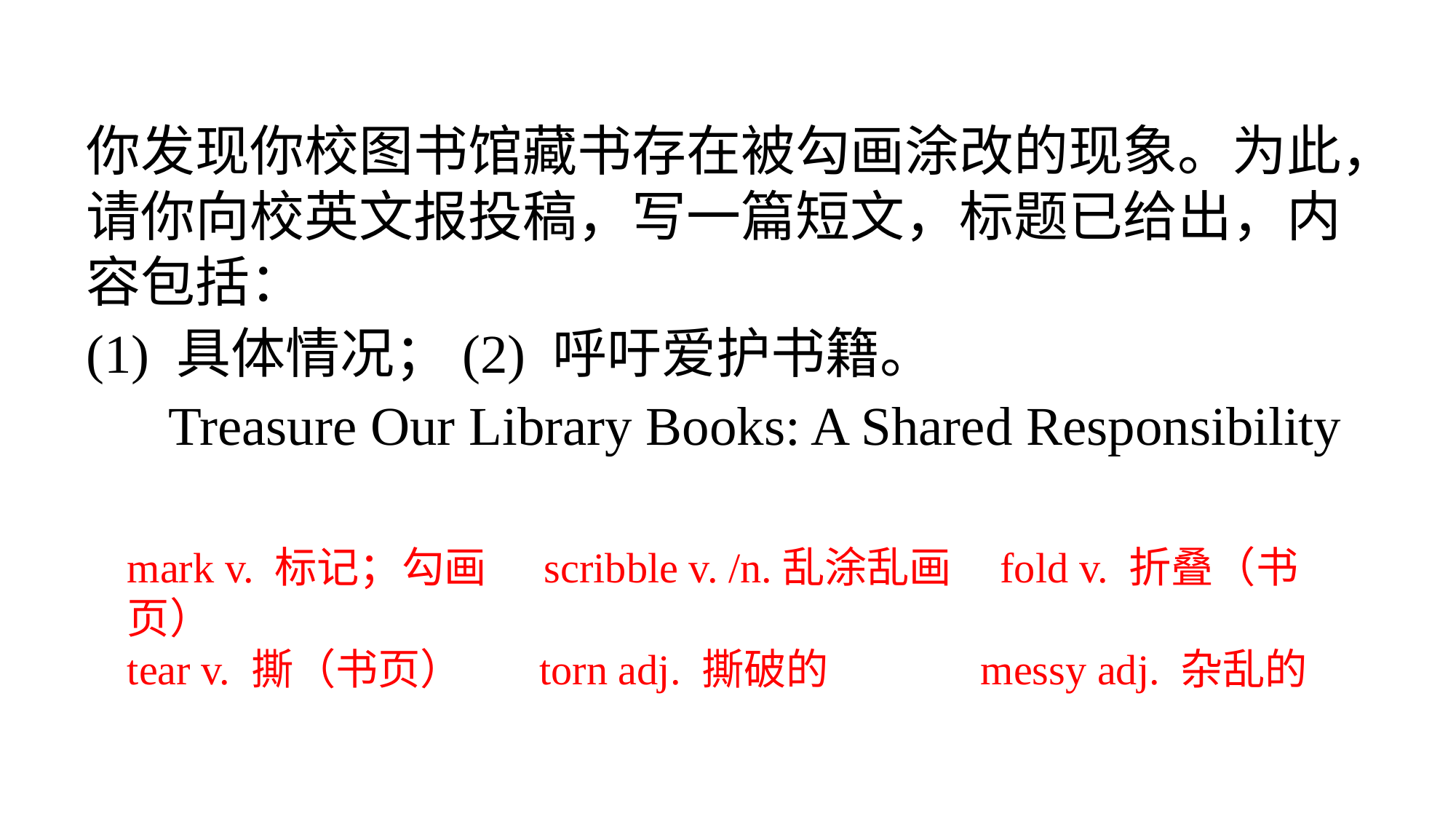

你发现你校图书馆藏书存在被勾画涂改的现象。为此，请你向校英文报投稿，写一篇短文，标题已给出，内容包括：
(1) 具体情况；(2) 呼吁爱护书籍。
Treasure Our Library Books: A Shared Responsibility
mark v. 标记；勾画     scribble v. /n.乱涂乱画    fold v. 折叠（书页）
tear v. 撕（书页）       torn adj. 撕破的               messy adj. 杂乱的